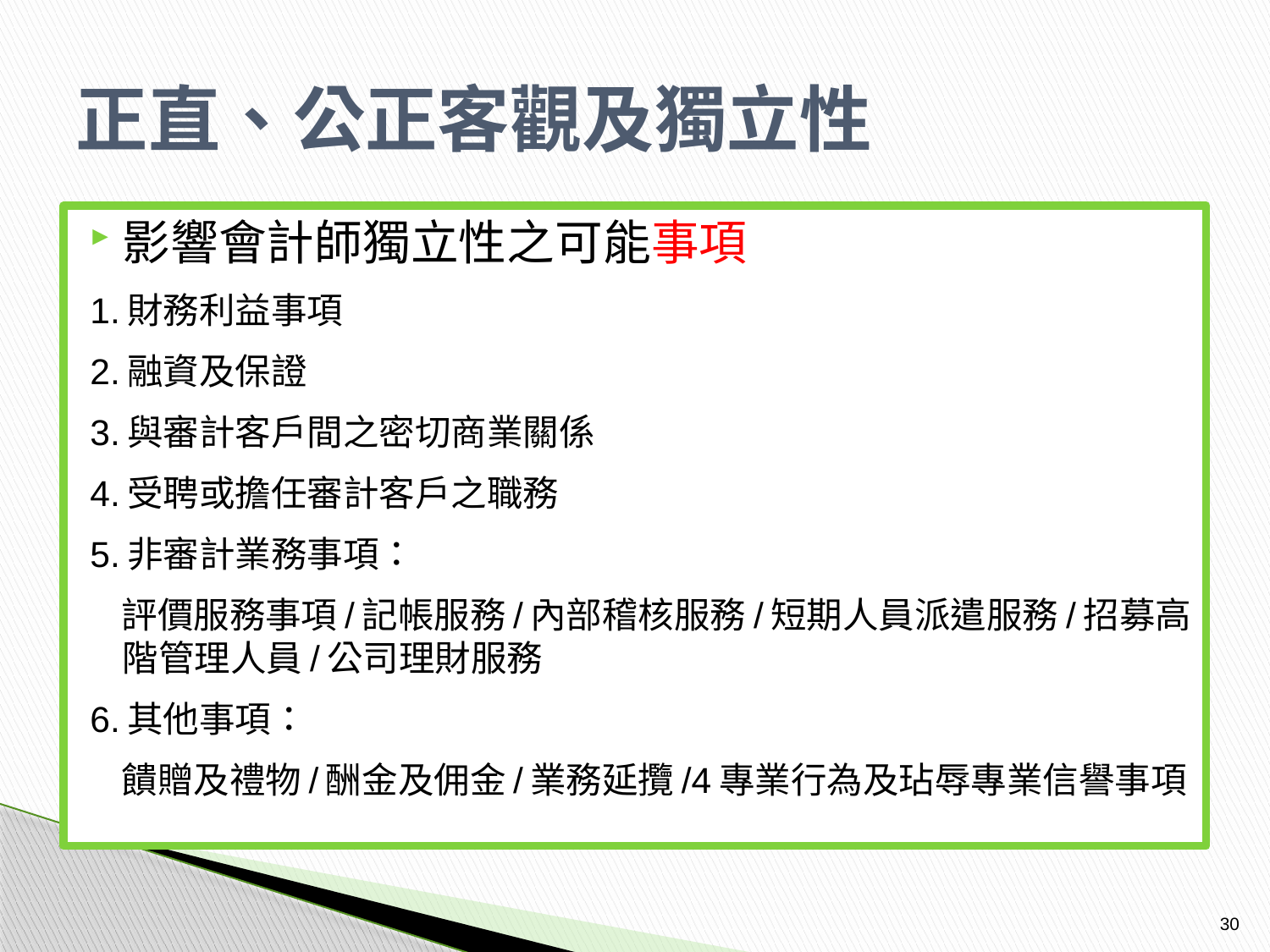

# 正直、公正客觀及獨立性
影響會計師獨立性之可能事項
1.財務利益事項
2.融資及保證
3.與審計客戶間之密切商業關係
4.受聘或擔任審計客戶之職務
5.非審計業務事項：
   評價服務事項/記帳服務/內部稽核服務/短期人員派遣服務/招募高階管理人員/公司理財服務
6.其他事項：
   饋贈及禮物/酬金及佣金/業務延攬/4專業行為及玷辱專業信譽事項

30